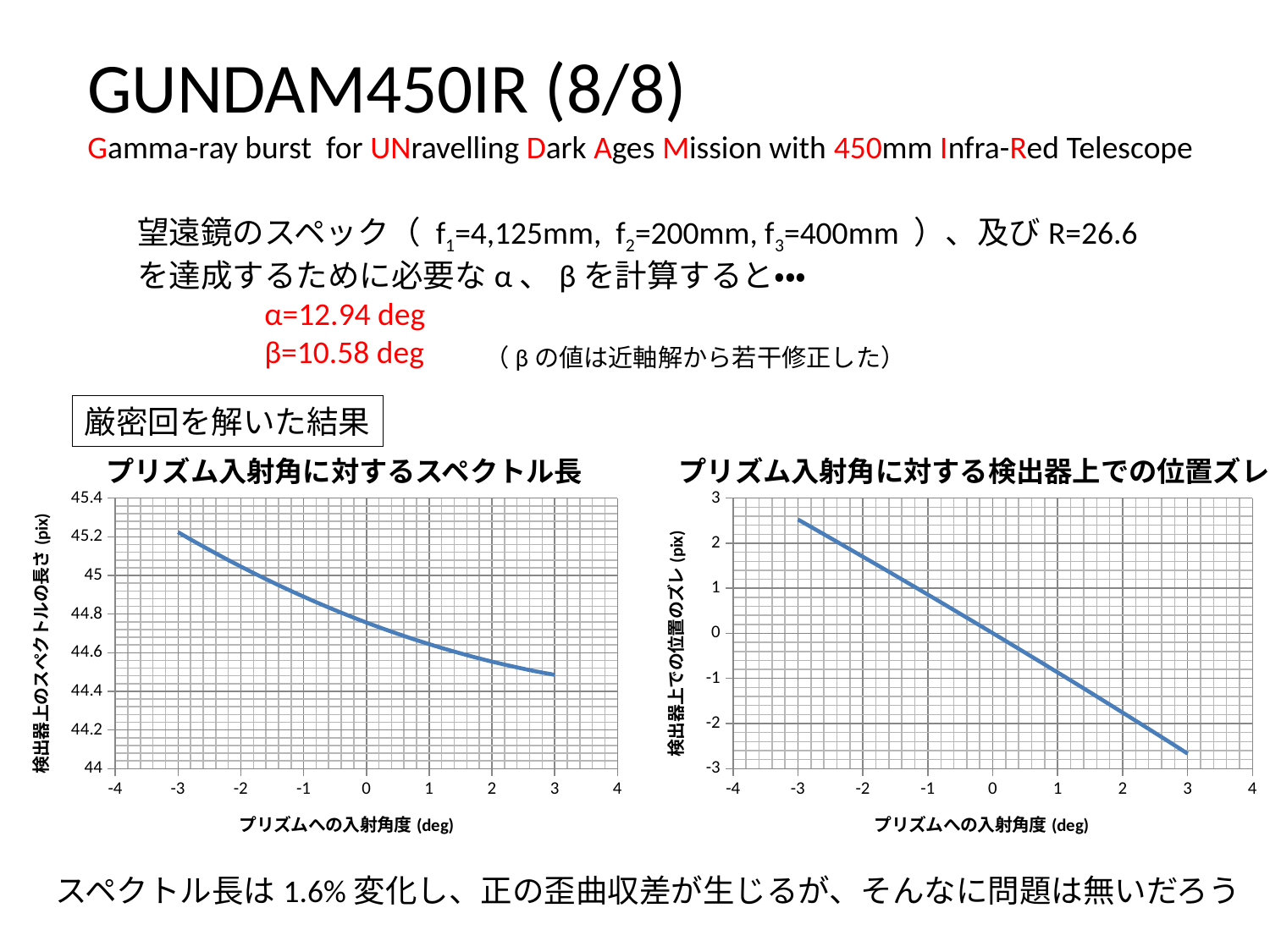

GUNDAM450IR (8/8)
Gamma-ray burst  for UNravelling Dark Ages Mission with 450mm Infra-Red Telescope
望遠鏡のスペック（ f1=4,125mm,  f2=200mm, f3=400mm ）、及びR=26.6を達成するために必要なα、βを計算すると・・・
	α=12.94 deg
	β=10.58 deg
（βの値は近軸解から若干修正した）
厳密回を解いた結果
プリズム入射角に対するスペクトル長
プリズム入射角に対する検出器上での位置ズレ

### Chart

| Category |  |
|---|---|

### Chart

| Category |  |
|---|---|
スペクトル長は1.6%変化し、正の歪曲収差が生じるが、そんなに問題は無いだろう